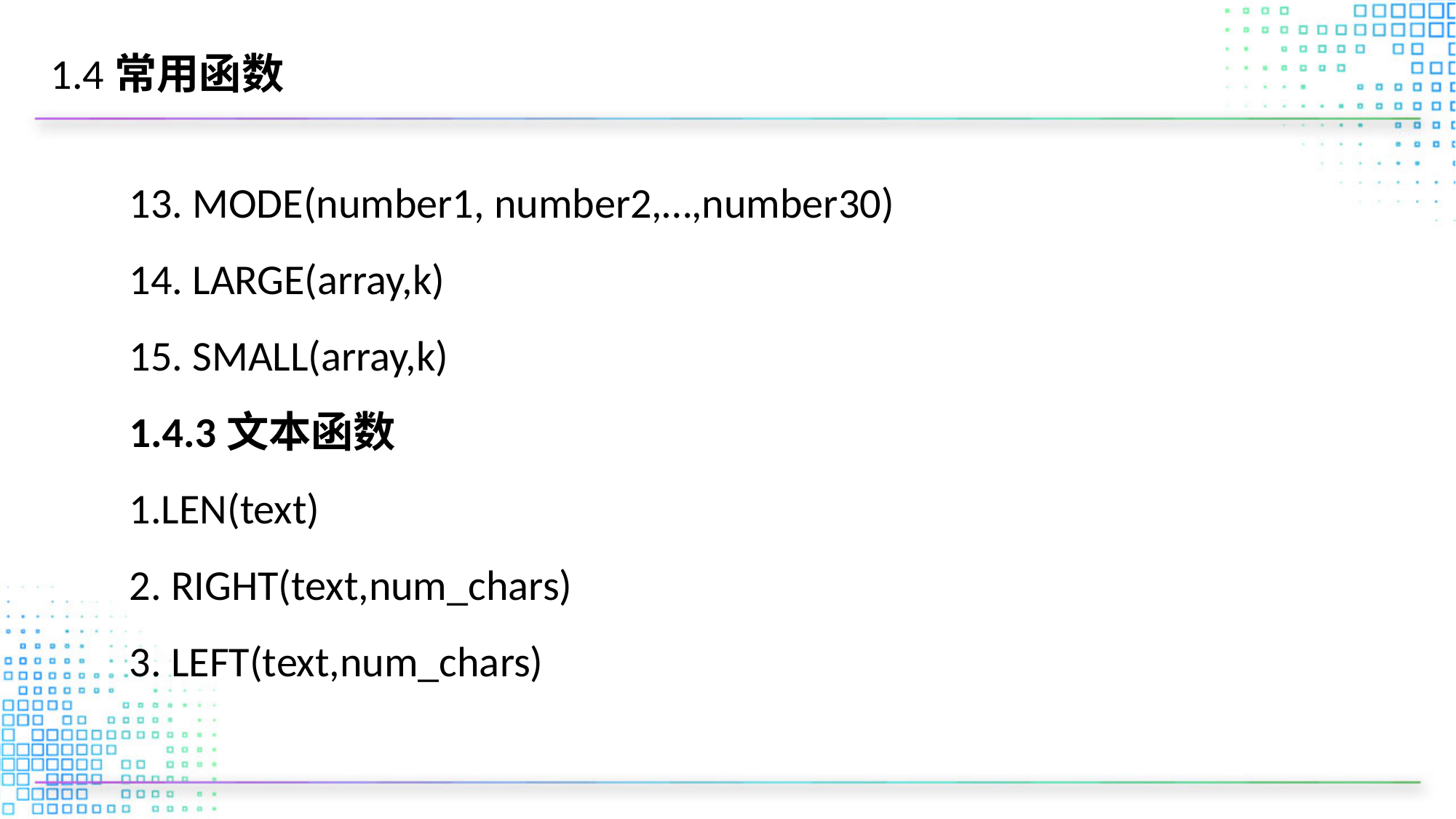

# 1.4常用函数
13. MODE(number1, number2,…,number30)
14. LARGE(array,k)
15. SMALL(array,k)
1.4.3文本函数
1.LEN(text)
2. RIGHT(text,num_chars)
3. LEFT(text,num_chars)